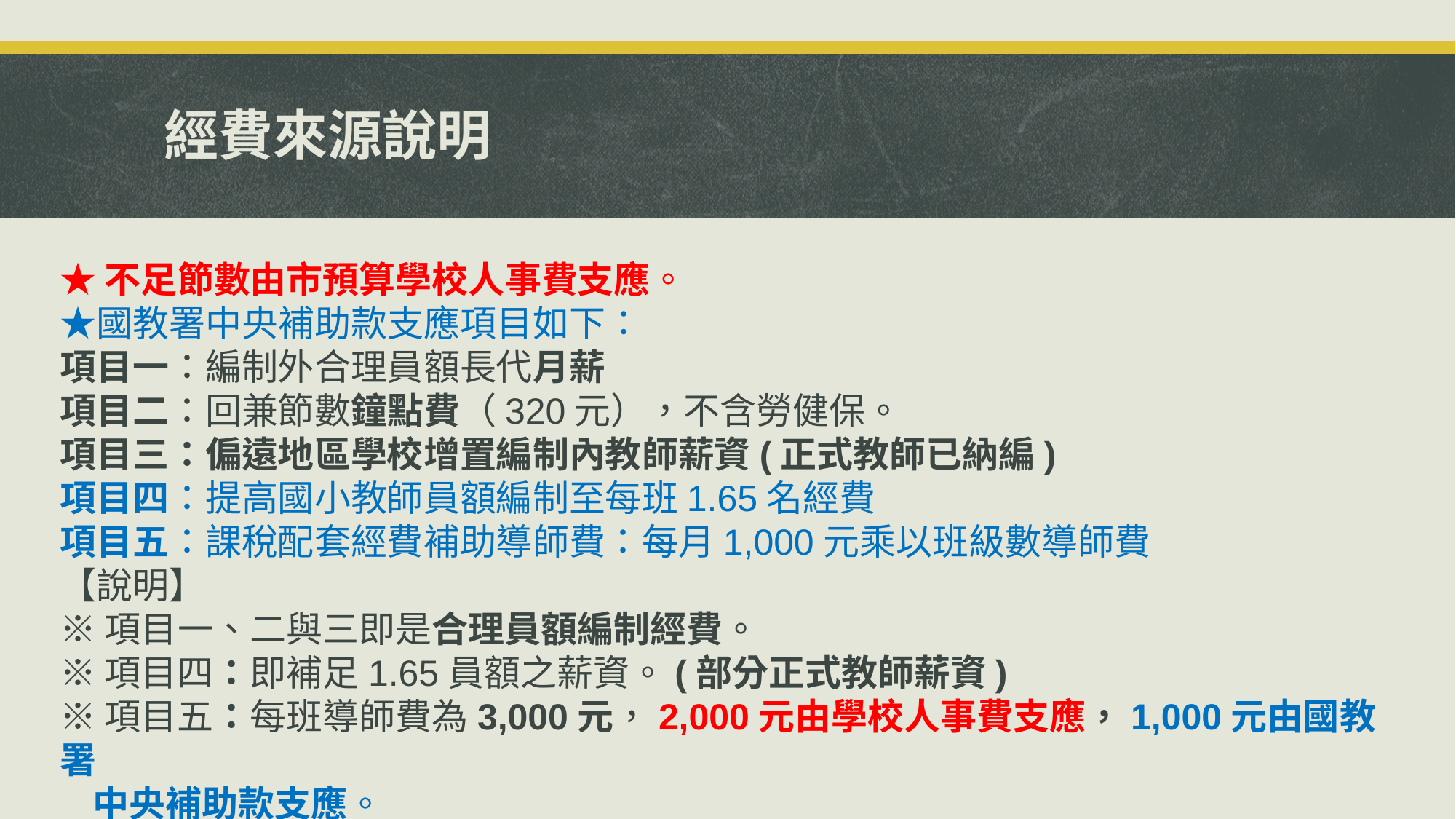

# 經費來源說明
★不足節數由市預算學校人事費支應。
★國教署中央補助款支應項目如下：
項目一：編制外合理員額長代月薪
項目二：回兼節數鐘點費（320元），不含勞健保。
項目三：偏遠地區學校增置編制內教師薪資(正式教師已納編)
項目四：提高國小教師員額編制至每班1.65名經費
項目五：課稅配套經費補助導師費：每月1,000元乘以班級數導師費
【說明】
※項目一、二與三即是合理員額編制經費。
※項目四：即補足1.65員額之薪資。(部分正式教師薪資)
※項目五：每班導師費為3,000元，2,000元由學校人事費支應，1,000元由國教署
   中央補助款支應。